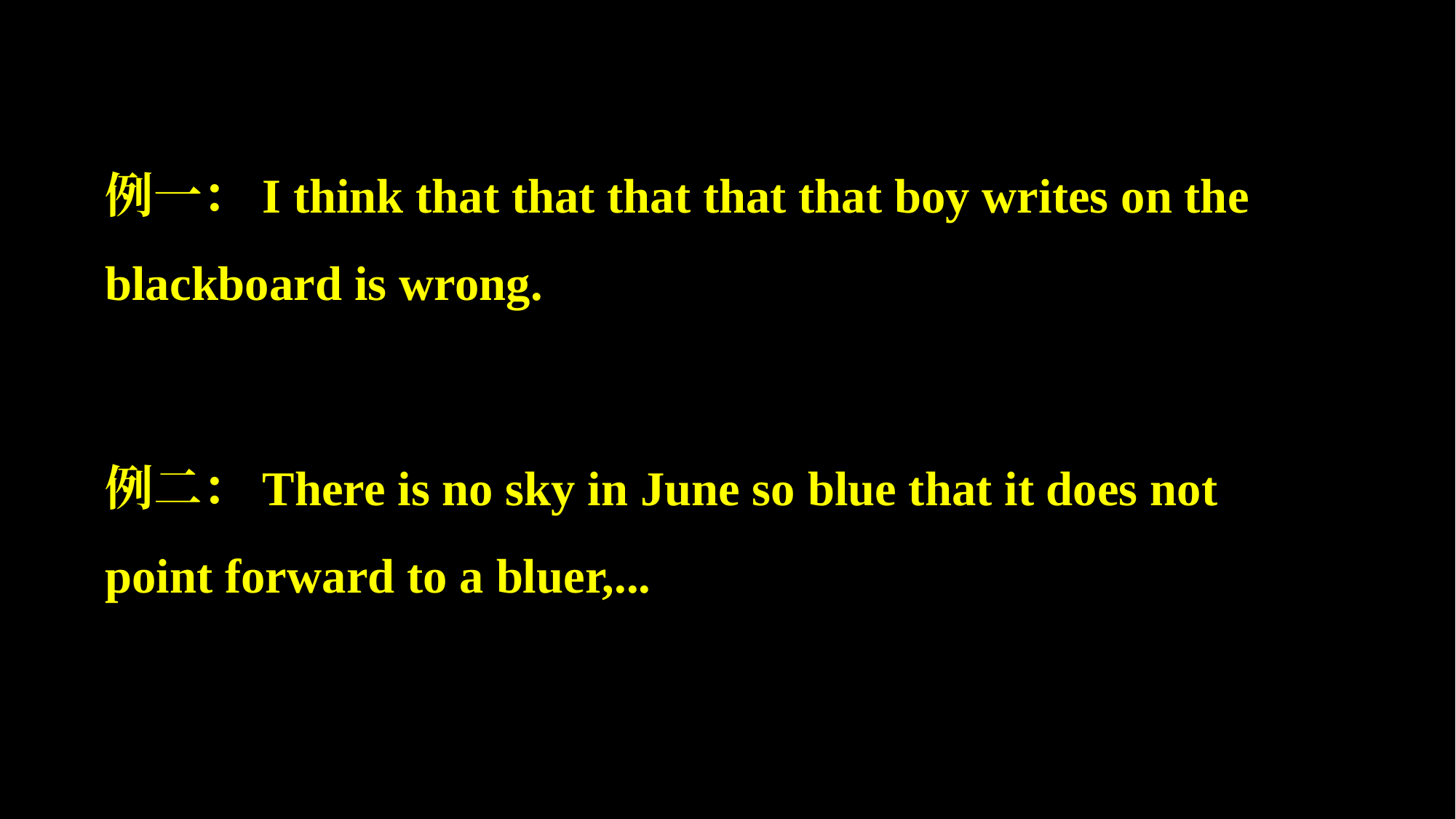

例一：I think that that that that that boy writes on the blackboard is wrong.

例二：There is no sky in June so blue that it does not point forward to a bluer,...